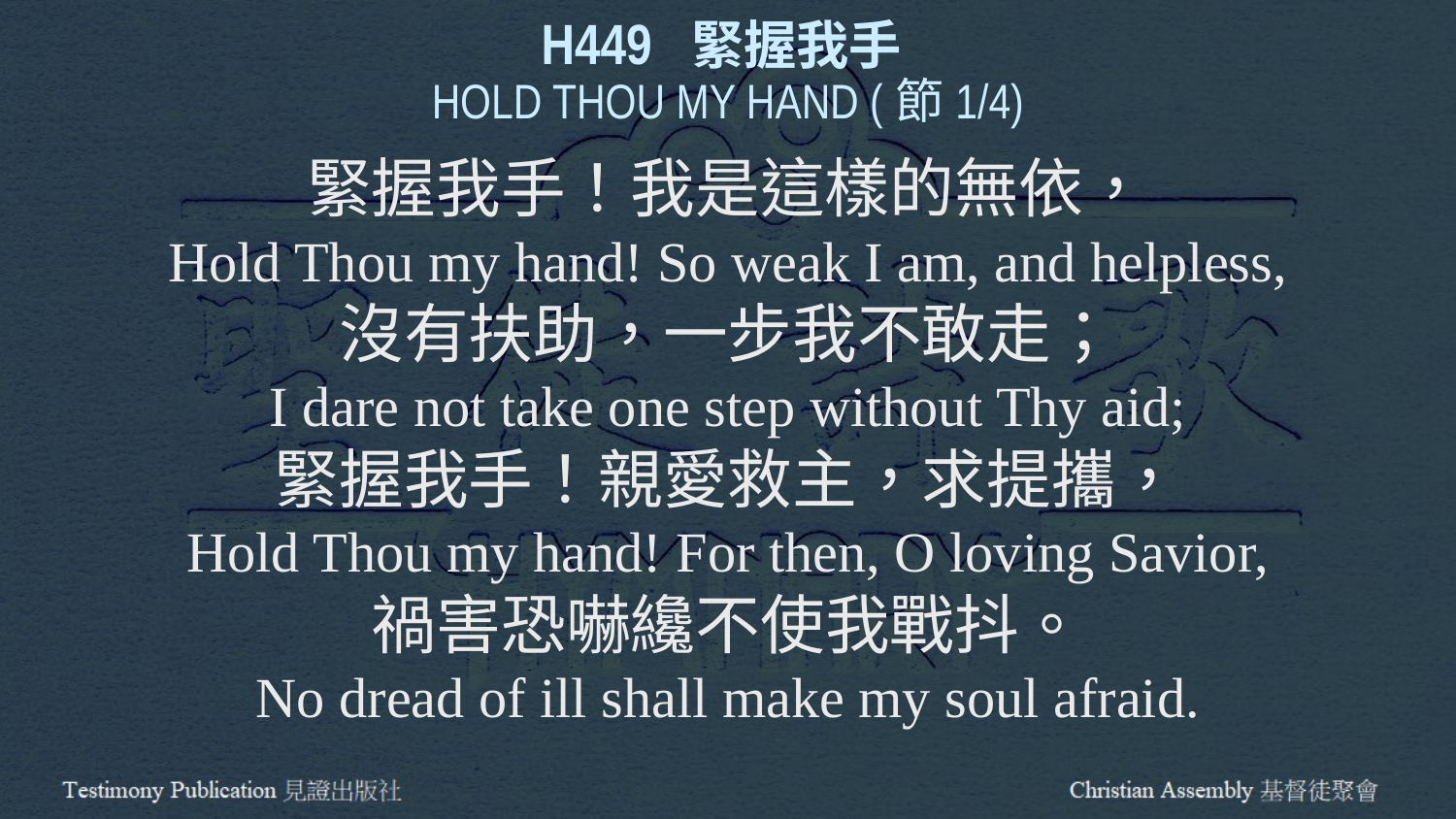

H449  緊握我手
HOLD THOU MY HAND (節1/4)
緊握我手！我是這樣的無依，
Hold Thou my hand! So weak I am, and helpless,
沒有扶助，一步我不敢走；
I dare not take one step without Thy aid;
緊握我手！親愛救主，求提攜，
Hold Thou my hand! For then, O loving Savior,
禍害恐嚇纔不使我戰抖。
No dread of ill shall make my soul afraid.